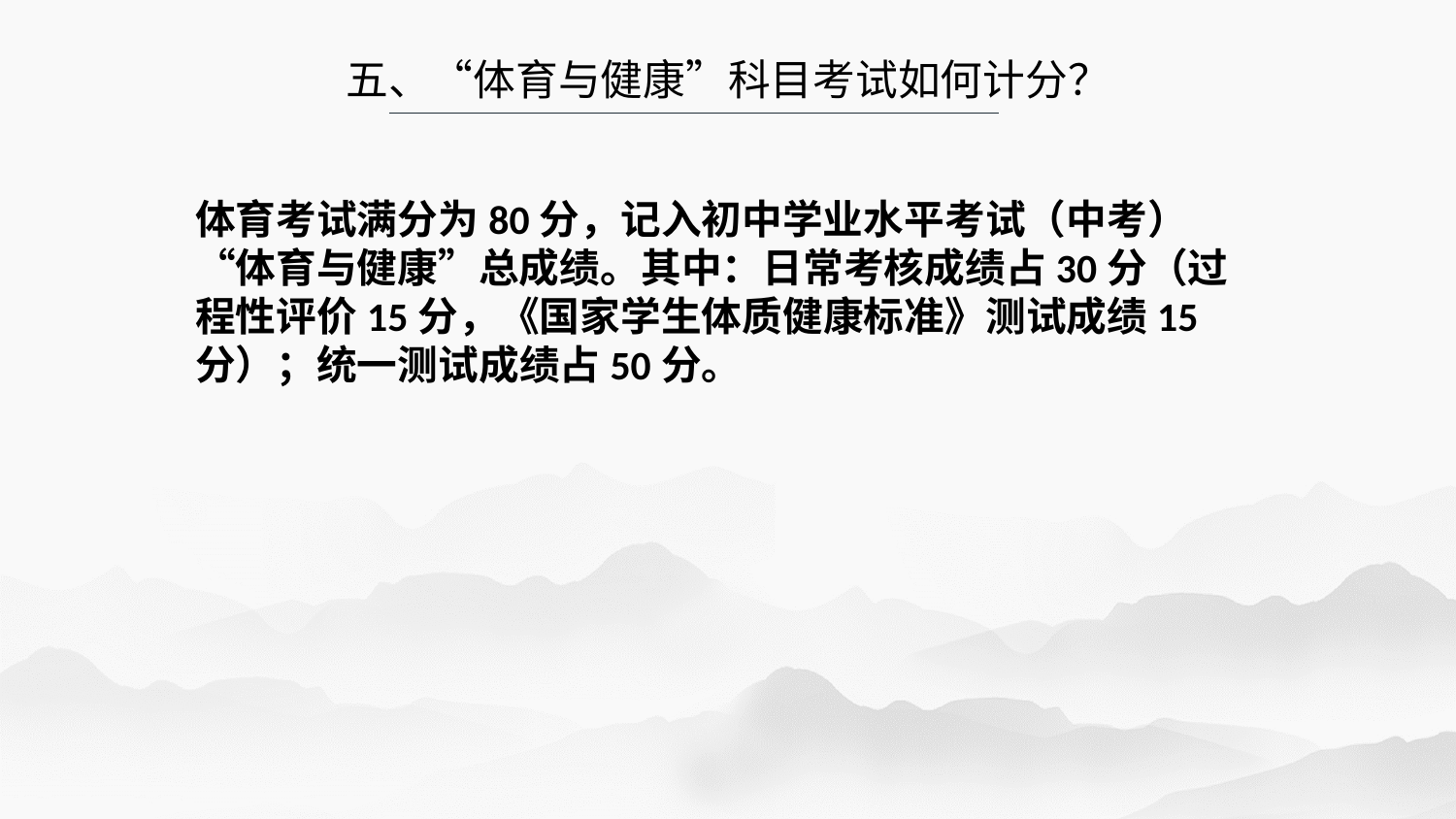

五、“体育与健康”科目考试如何计分？
体育考试满分为80分，记入初中学业水平考试（中考）“体育与健康”总成绩。其中：日常考核成绩占30分（过程性评价15分，《国家学生体质健康标准》测试成绩15分）；统一测试成绩占50分。